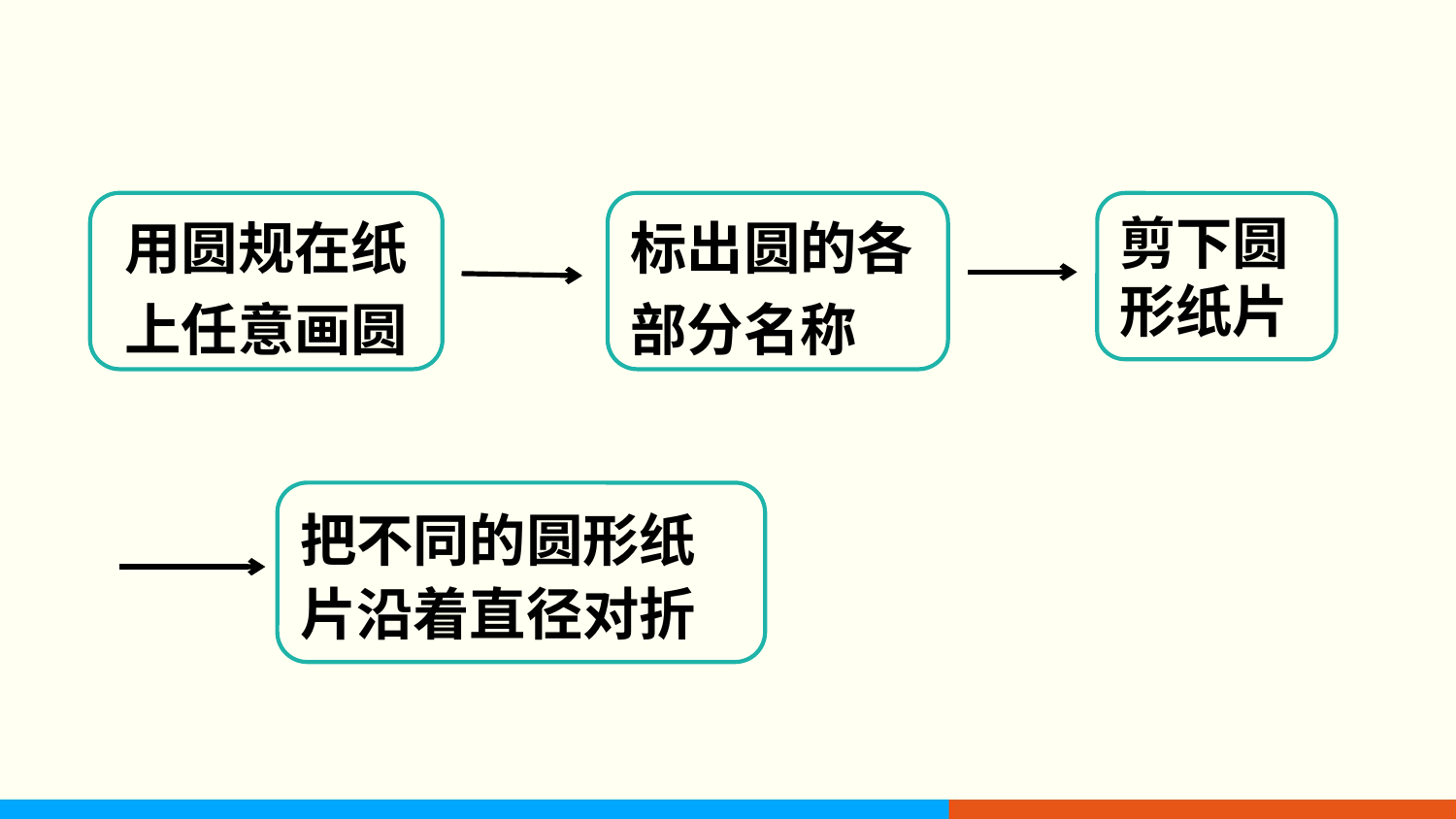

用圆规在纸
上任意画圆
标出圆的各部分名称
剪下圆形纸片
把不同的圆形纸片沿着直径对折